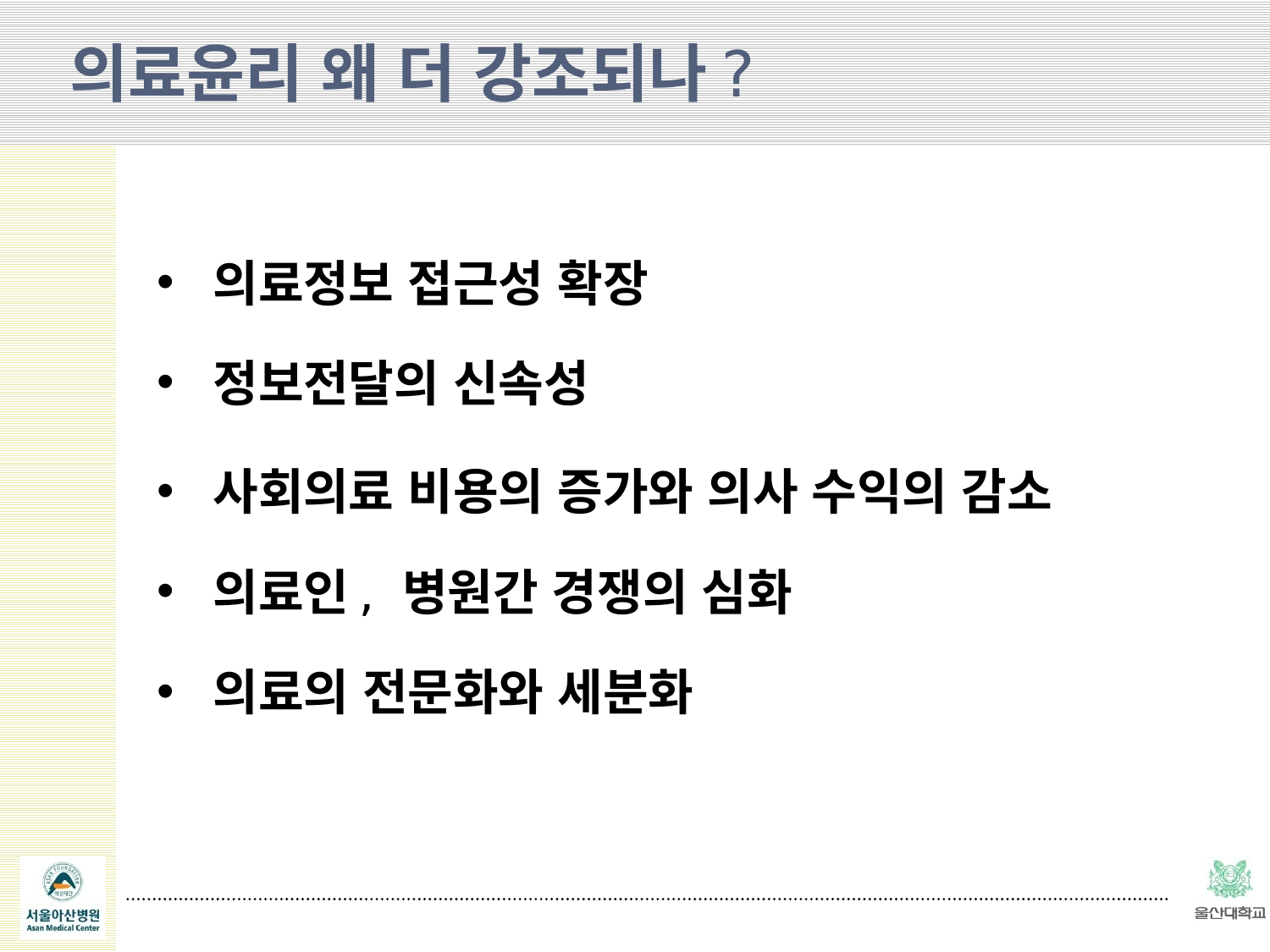

의료윤리 왜 더 강조되나?
 의료정보 접근성 확장
 정보전달의 신속성
 사회의료 비용의 증가와 의사 수익의 감소
 의료인, 병원간 경쟁의 심화
 의료의 전문화와 세분화